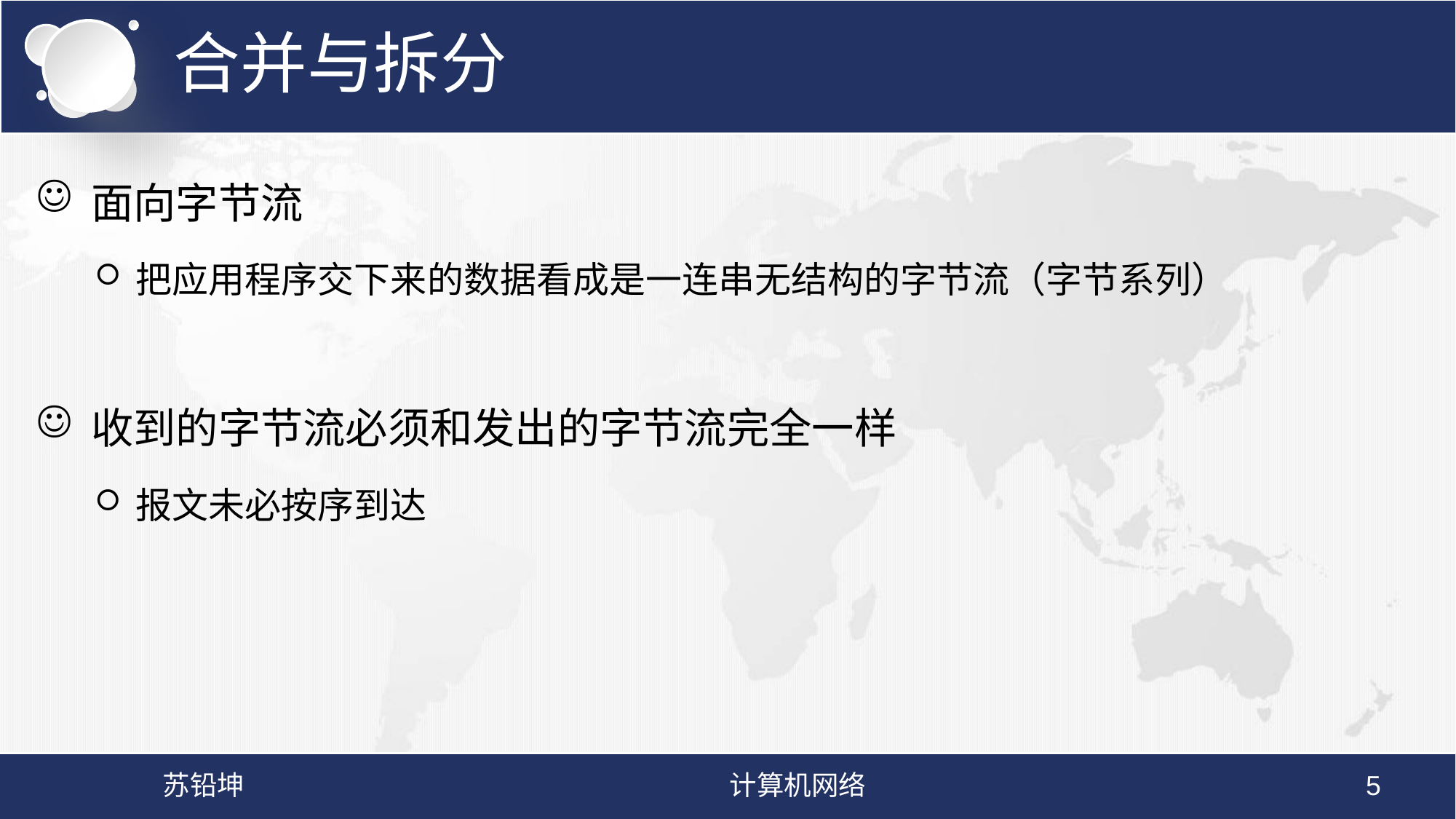

# 合并与拆分

面向字节流
把应用程序交下来的数据看成是一连串无结构的字节流（字节系列）

收到的字节流必须和发出的字节流完全一样
报文未必按序到达
苏铅坤
计算机网络
5